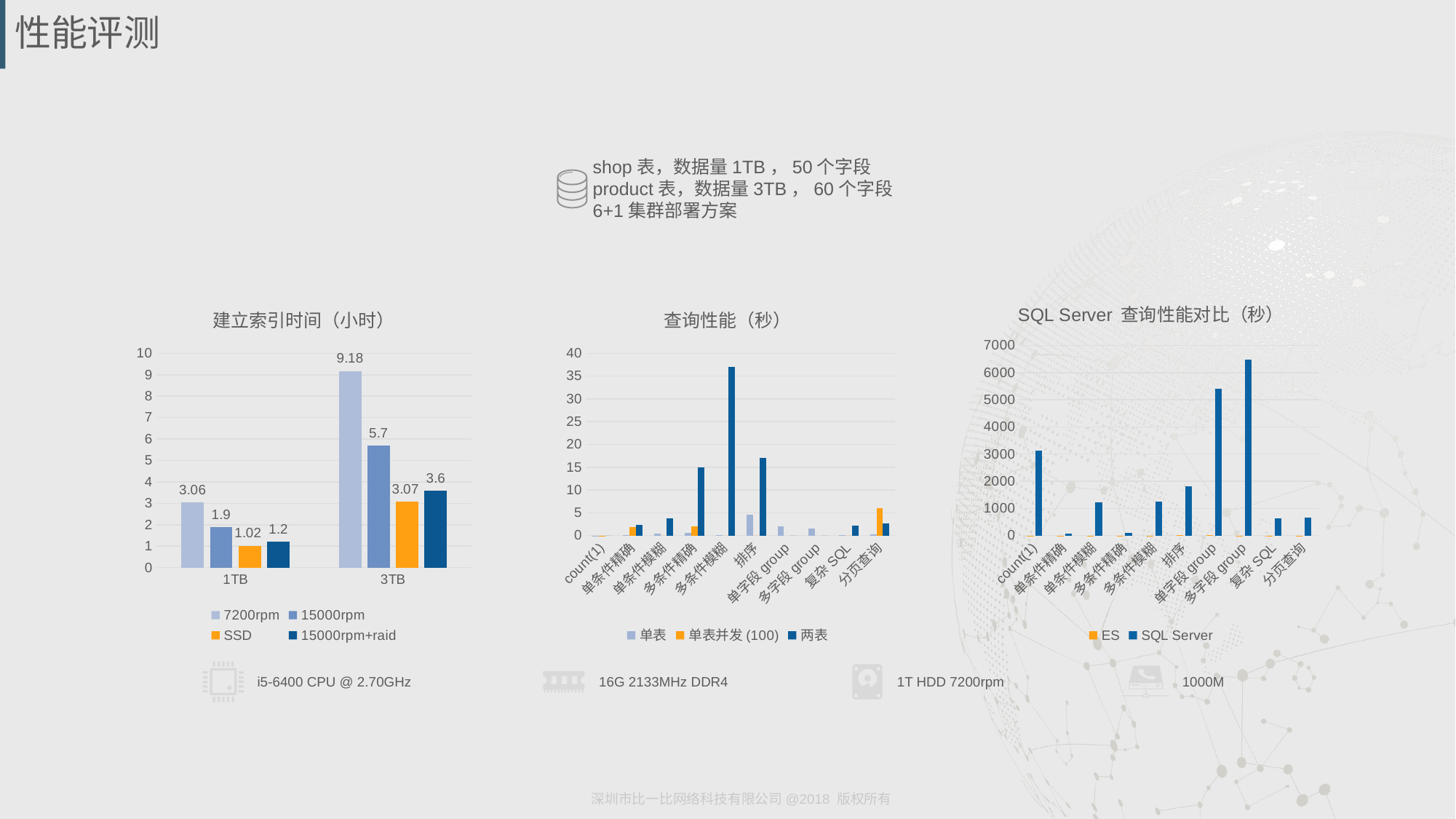

# 性能评测
shop表，数据量1TB，50个字段
product表，数据量3TB，60个字段
6+1集群部署方案

### Chart: 建立索引时间（小时）

| Category | 7200rpm | 15000rpm | SSD | 15000rpm+raid |
|---|---|---|---|---|
| 1TB | 3.06 | 1.9 | 1.0234113712374582 | 1.2 |
| 3TB | 9.18 | 5.7 | 3.0702341137123743 | 3.6 |

### Chart: 查询性能（秒）

| Category | 单表 | 单表并发(100) | 两表 |
|---|---|---|---|
| count(1) | 0.002 | 0.006 | 0.0 |
| 单条件精确 | 0.038 | 1.9 | 2.4 |
| 单条件模糊 | 0.354 | 0.0 | 3.7 |
| 多条件精确 | 0.645 | 2.0 | 15.0 |
| 多条件模糊 | 0.128 | 0.0 | 37.0 |
| 排序 | 4.6 | 0.0 | 17.0 |
| 单字段group | 2.0 | None | 0.0 |
| 多字段group | 1.5 | None | 0.0 |
| 复杂SQL | 0.065 | 0.0 | 2.1 |
| 分页查询 | 0.216 | 6.0 | 2.7 |

### Chart: SQL Server 查询性能对比（秒）

| Category | ES | SQL Server |
|---|---|---|
| count(1) | 0.002 | 3120.0 |
| 单条件精确 | 0.038 | 60.0 |
| 单条件模糊 | 0.354 | 1218.0 |
| 多条件精确 | 0.645 | 84.0 |
| 多条件模糊 | 0.128 | 1248.0 |
| 排序 | 4.6 | 1800.0 |
| 单字段group | 2.0 | 5400.0 |
| 多字段group | 1.5 | 6480.0 |
| 复杂SQL | 0.065 | 624.0 |
| 分页查询 | 0.216 | 654.0 |

i5-6400 CPU @ 2.70GHz
16G 2133MHz DDR4
1T HDD 7200rpm
1000M